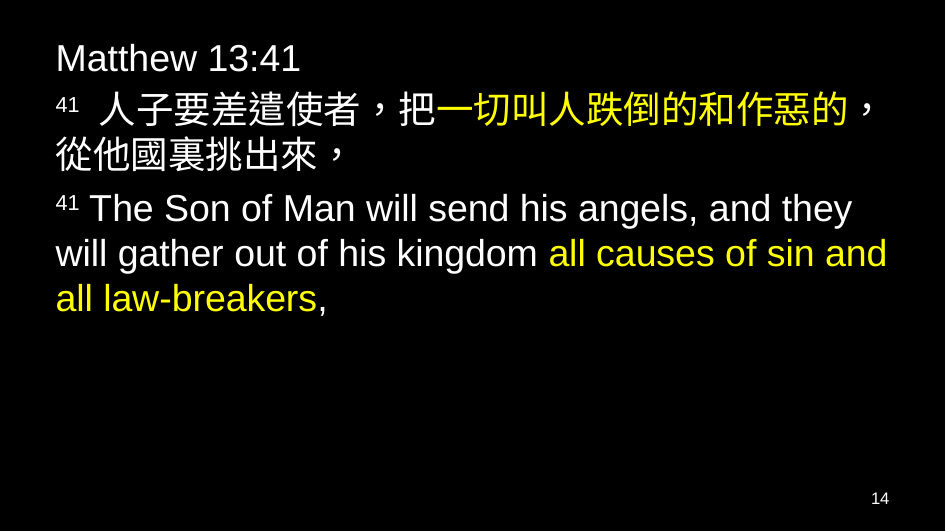

Matthew 13:41
41 人子要差遣使者，把一切叫人跌倒的和作惡的，從他國裏挑出來，
41 The Son of Man will send his angels, and they will gather out of his kingdom all causes of sin and all law-breakers,

14